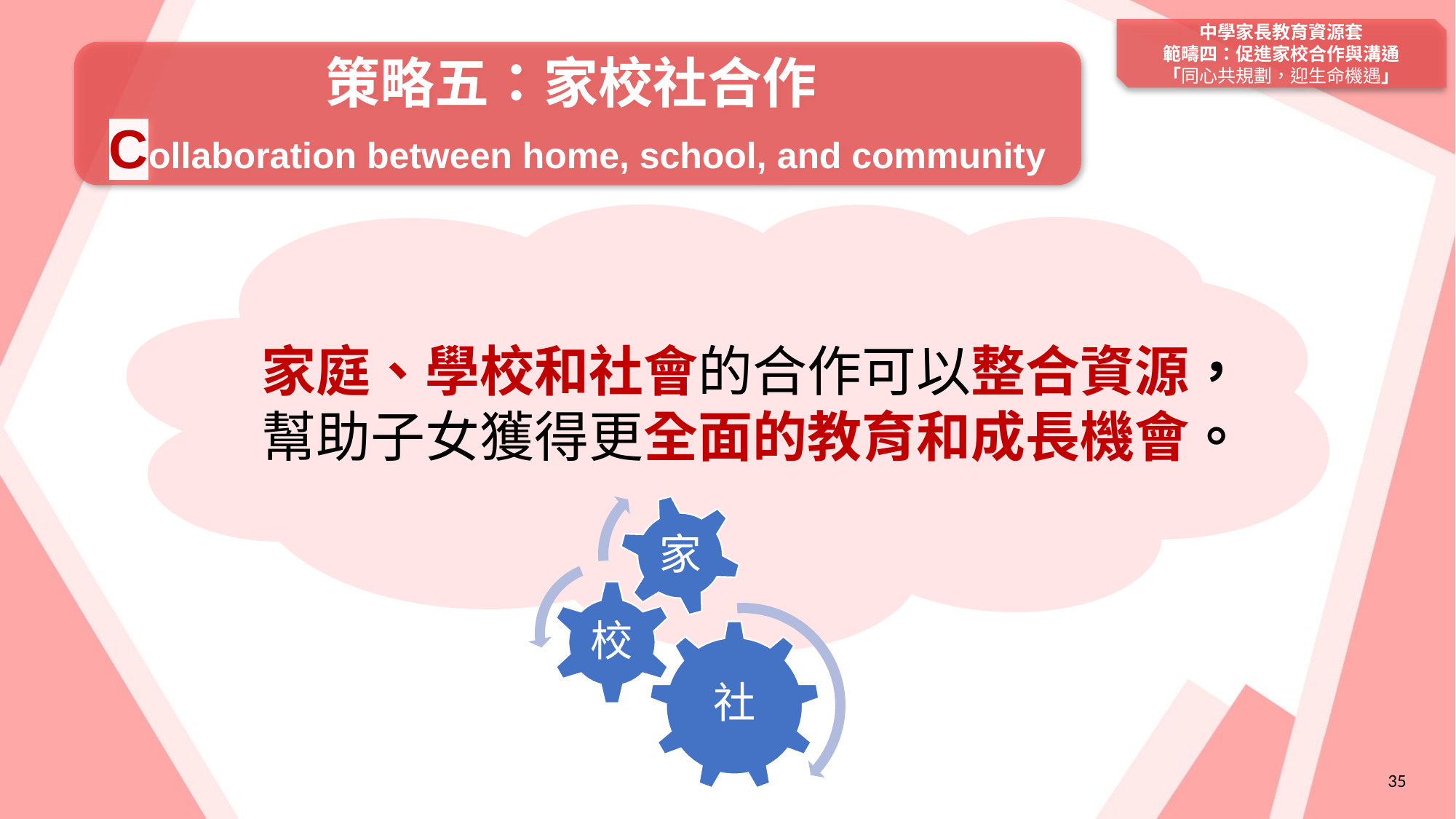

中學家長教育資源套
範疇四：促進家校合作與溝通
「同心共規劃，迎生命機遇」
策略五：家校社合作
Collaboration between home, school, and community

家庭、學校和社會的合作可以整合資源，
幫助子女獲得更全面的教育和成長機會。
社
校
家
35